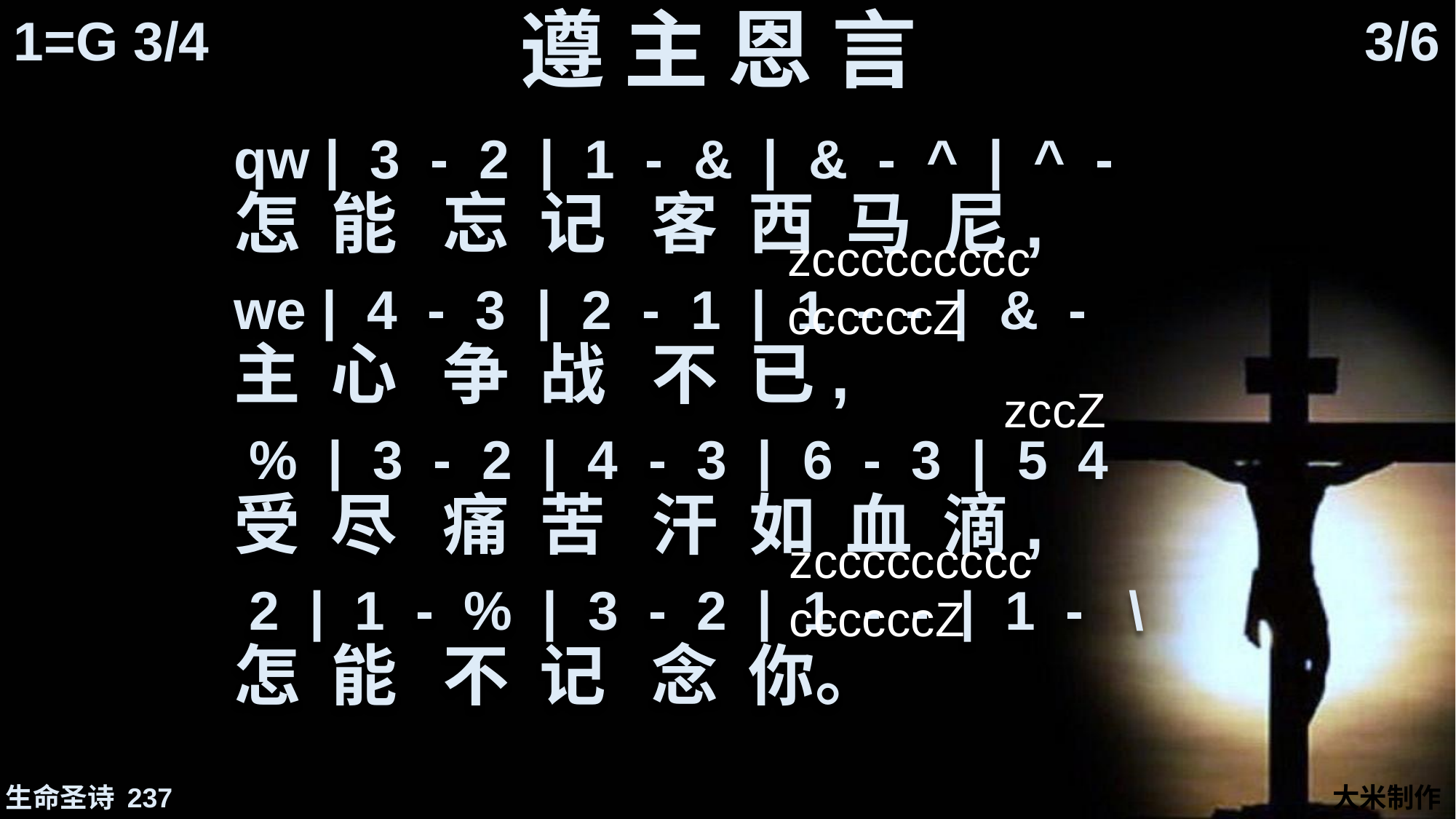

# 遵 主 恩 言
3/6
1=G 3/4
qw |  3  -  2  |  1  -  &  |  &  -  ^  |  ^  -
怎  能   忘  记   客  西  马  尼,

we |  4  -  3  |  2  -  1  |  1  -  -  |  &  -
主  心   争  战   不  已,

 %  |  3  -  2  |  4  -  3  |  6  -  3  |  5  4
受  尽   痛  苦   汗  如  血  滴,

 2  |  1  -  %  |  3  -  2  |  1  -  -  |  1  -   \
怎  能   不  记   念  你。
zcccccccccccccccZ
zccZ
zcccccccccccccccZ
生命圣诗 237
大米制作